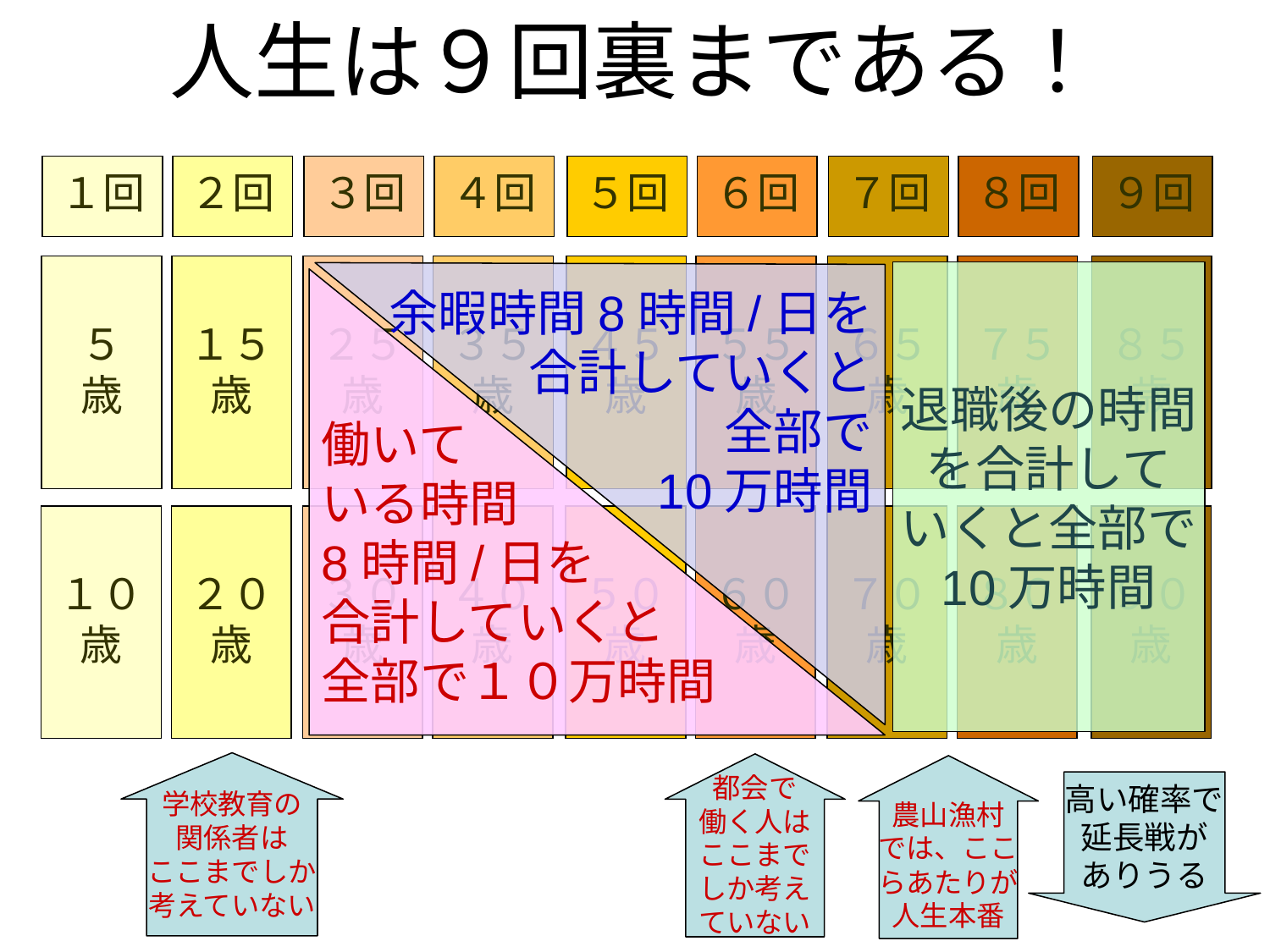

人生は９回裏まである！

１回

２回

３回

４回

５回

６回

７回

８回

９回

５
歳

１５
歳

２５
歳

３５
歳

４５
歳

５５
歳

６５
歳

７５
歳

８５
歳

退職後の時間
を合計して
いくと全部で
10万時間
余暇時間8時間/日を
合計していくと
全部で
10万時間

働いて
いる時間
8時間/日を
合計していくと
全部で１０万時間

１０歳

２０歳

３０歳

４０歳

５０歳

６０歳

７０歳

８０歳

９０歳

学校教育の
関係者は
ここまでしか
考えていない

都会で
働く人は
ここまで
しか考え
ていない

農山漁村
では、ここ
らあたりが
人生本番
高い確率で
延長戦が
ありうる